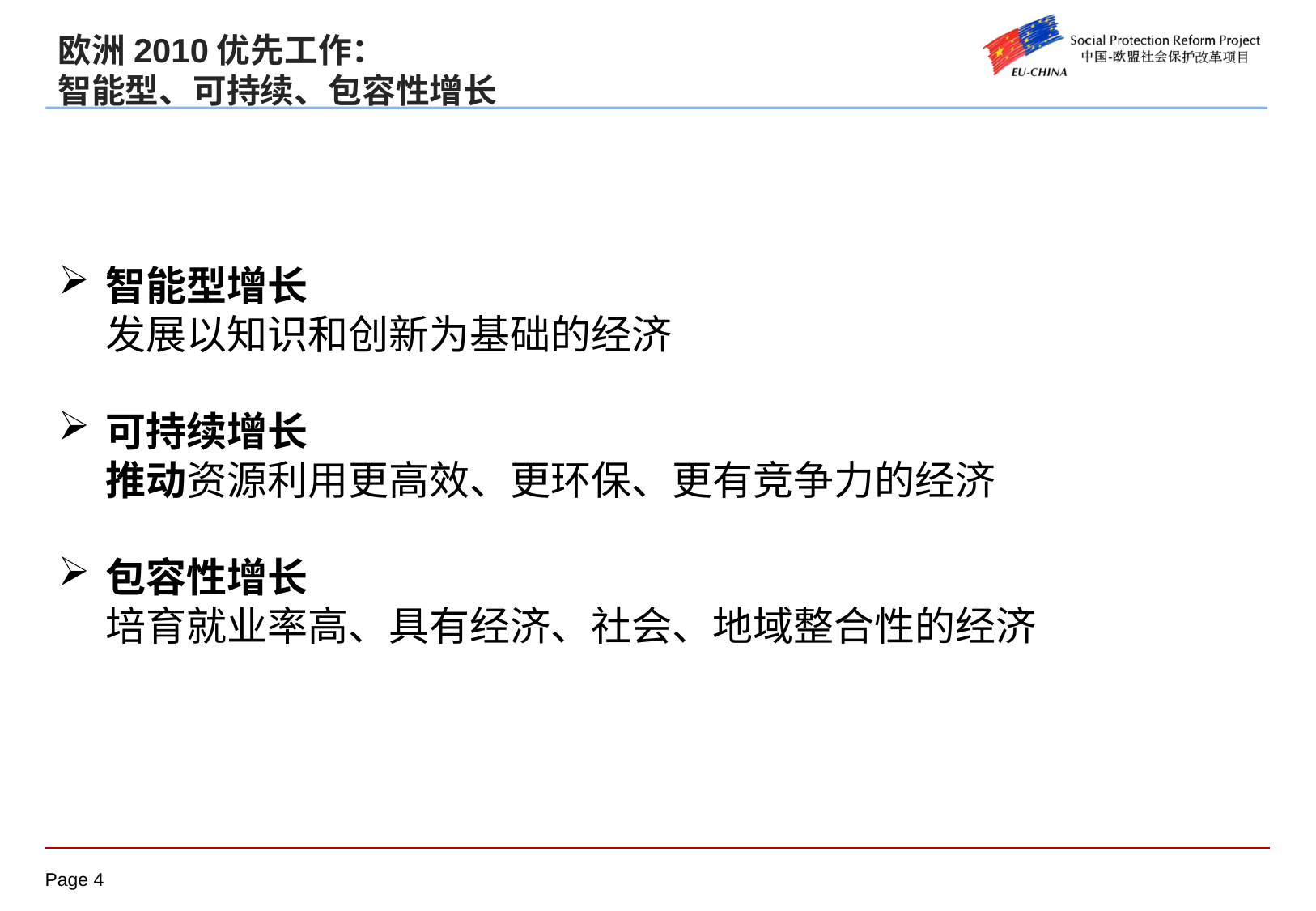

欧洲2010优先工作：
智能型、可持续、包容性增长

智能型增长
发展以知识和创新为基础的经济

可持续增长
推动资源利用更高效、更环保、更有竞争力的经济

包容性增长
培育就业率高、具有经济、社会、地域整合性的经济